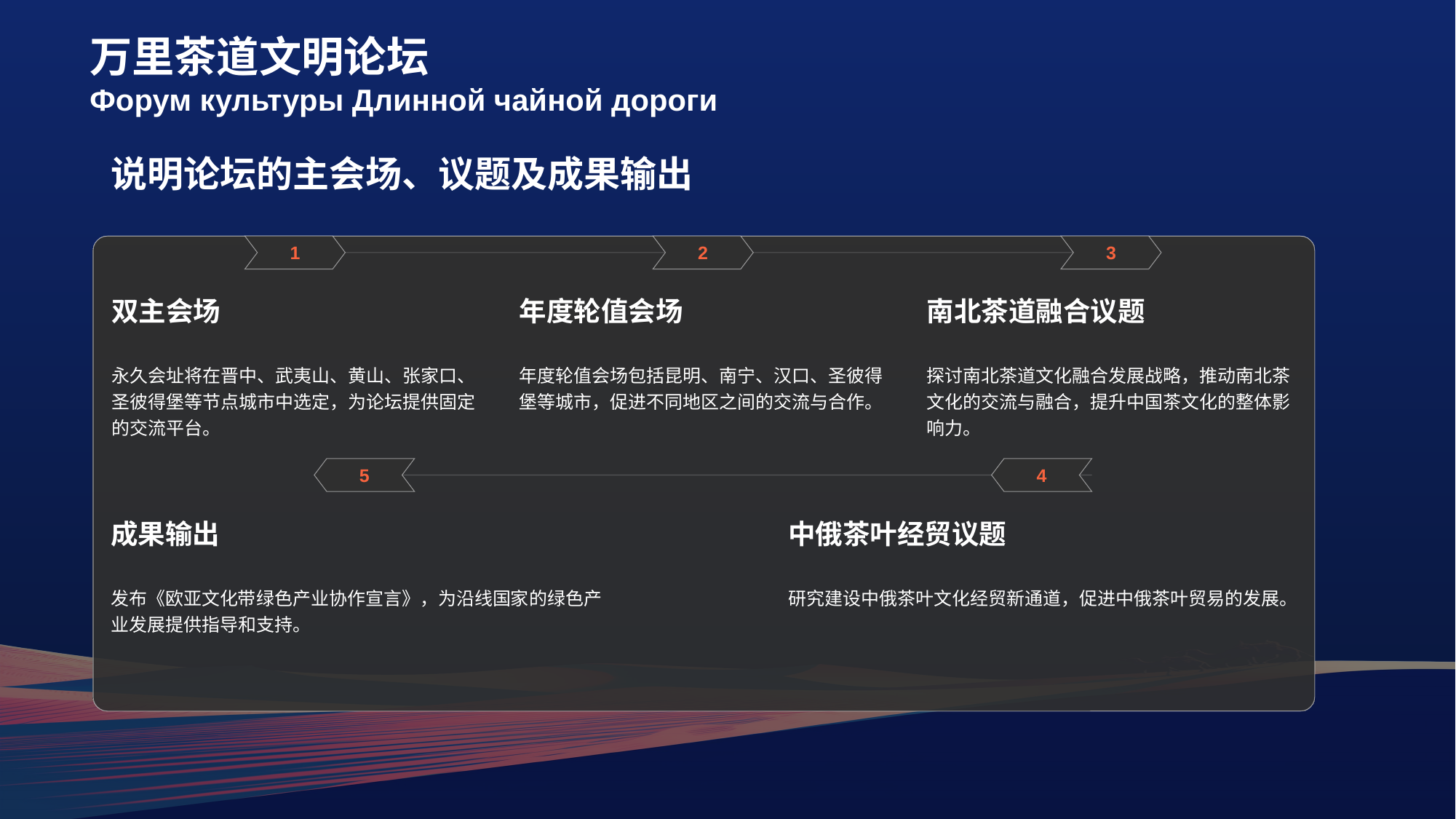

# 万里茶道文明论坛 Форум культуры Длинной чайной дороги
说明论坛的主会场、议题及成果输出
1
双主会场
永久会址将在晋中、武夷山、黄山、张家口、圣彼得堡等节点城市中选定，为论坛提供固定的交流平台。
2
年度轮值会场
年度轮值会场包括昆明、南宁、汉口、圣彼得堡等城市，促进不同地区之间的交流与合作。
3
南北茶道融合议题
探讨南北茶道文化融合发展战略，推动南北茶文化的交流与融合，提升中国茶文化的整体影响力。

5
成果输出
发布《欧亚文化带绿色产业协作宣言》，为沿线国家的绿色产业发展提供指导和支持。
4
中俄茶叶经贸议题
研究建设中俄茶叶文化经贸新通道，促进中俄茶叶贸易的发展。